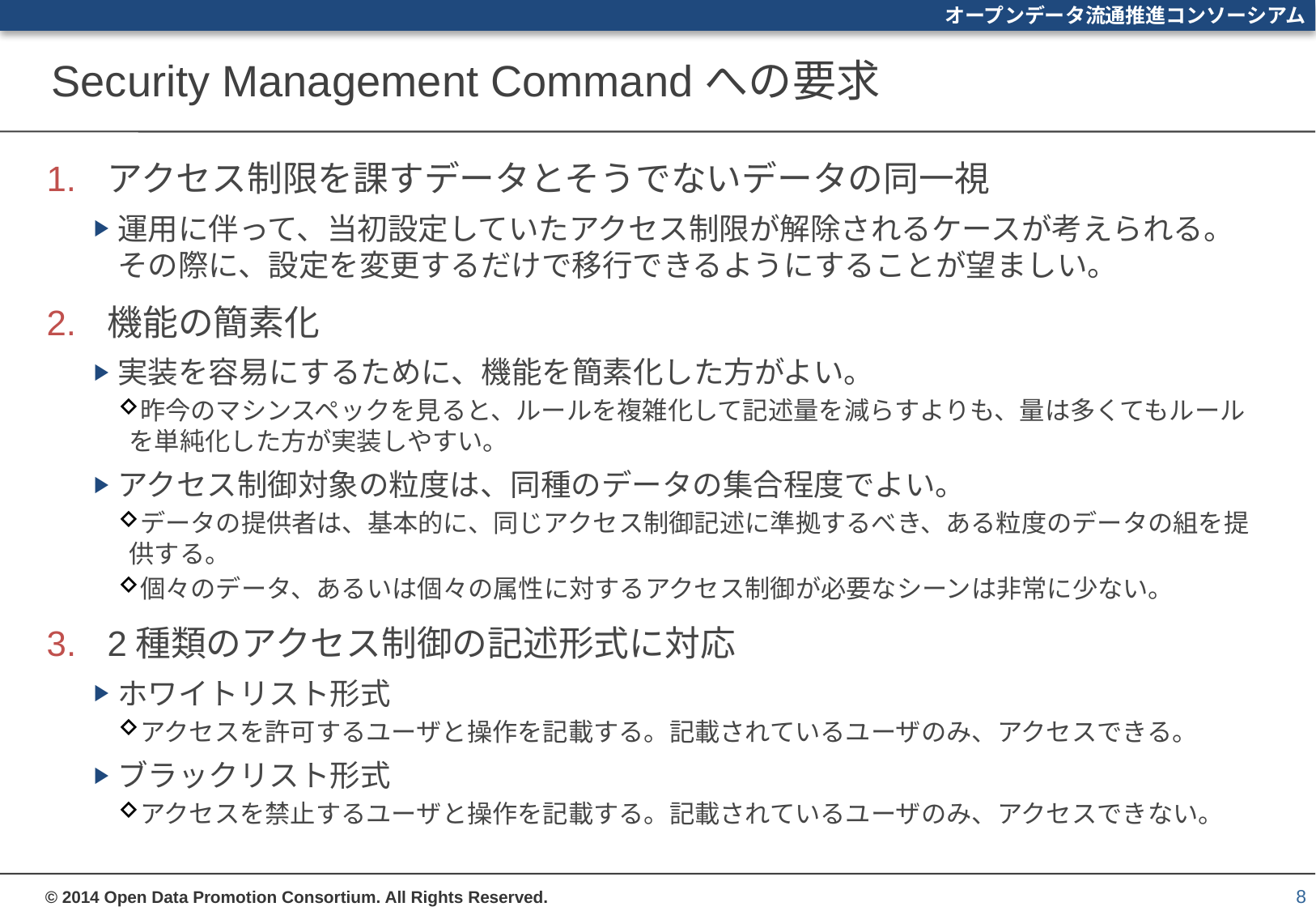

# Security Management Commandへの要求
アクセス制限を課すデータとそうでないデータの同一視
運用に伴って、当初設定していたアクセス制限が解除されるケースが考えられる。
その際に、設定を変更するだけで移行できるようにすることが望ましい。
機能の簡素化
実装を容易にするために、機能を簡素化した方がよい。
昨今のマシンスペックを見ると、ルールを複雑化して記述量を減らすよりも、量は多くてもルールを単純化した方が実装しやすい。
アクセス制御対象の粒度は、同種のデータの集合程度でよい。
データの提供者は、基本的に、同じアクセス制御記述に準拠するべき、ある粒度のデータの組を提供する。
個々のデータ、あるいは個々の属性に対するアクセス制御が必要なシーンは非常に少ない。
2種類のアクセス制御の記述形式に対応
ホワイトリスト形式
アクセスを許可するユーザと操作を記載する。記載されているユーザのみ、アクセスできる。
ブラックリスト形式
アクセスを禁止するユーザと操作を記載する。記載されているユーザのみ、アクセスできない。
8